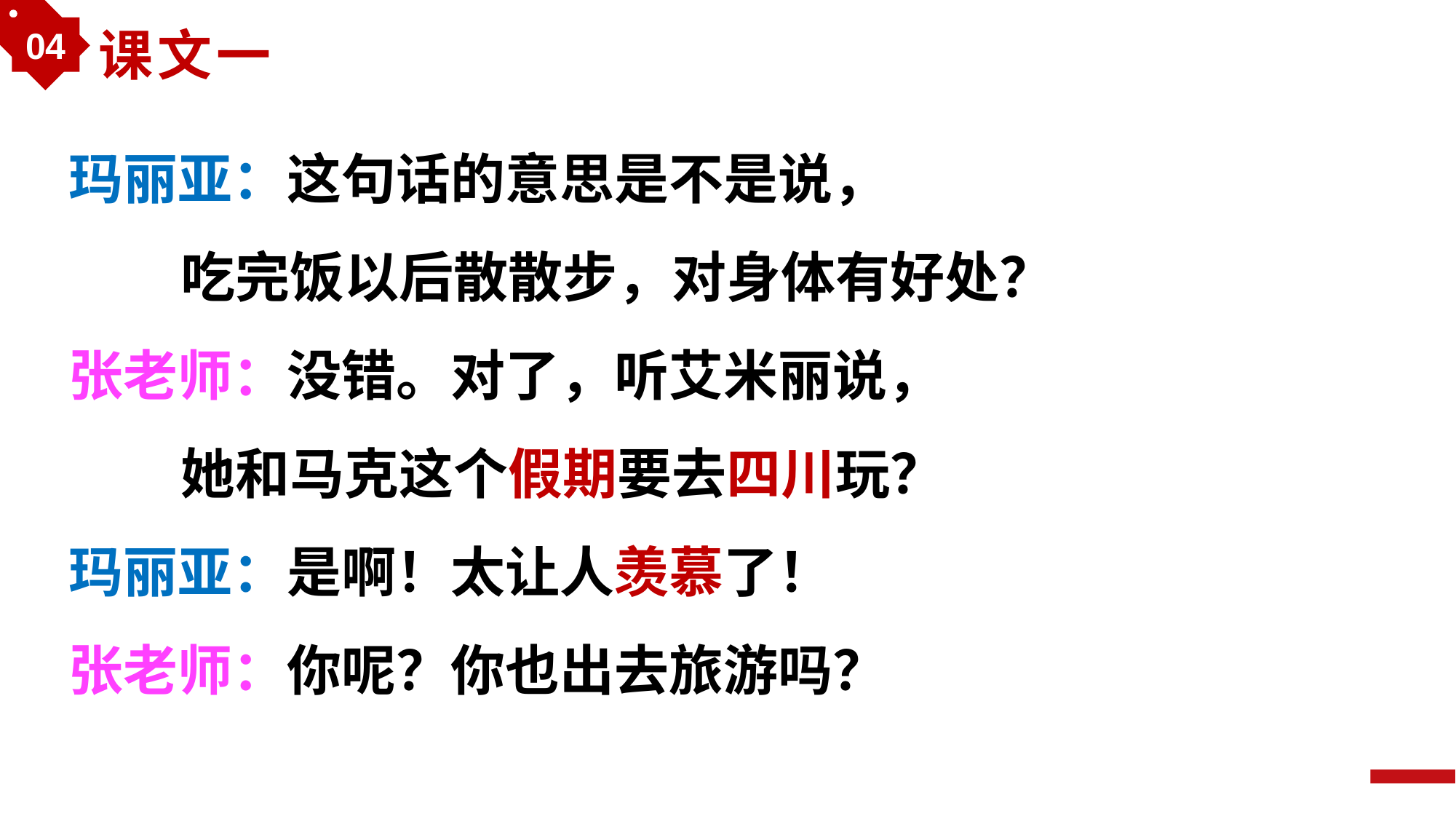

04
课文一
玛丽亚：这句话的意思是不是说，
        吃完饭以后散散步，对身体有好处？
张老师：没错。对了，听艾米丽说，
        她和马克这个假期要去四川玩？
玛丽亚：是啊！太让人羡慕了！
张老师：你呢？你也出去旅游吗？